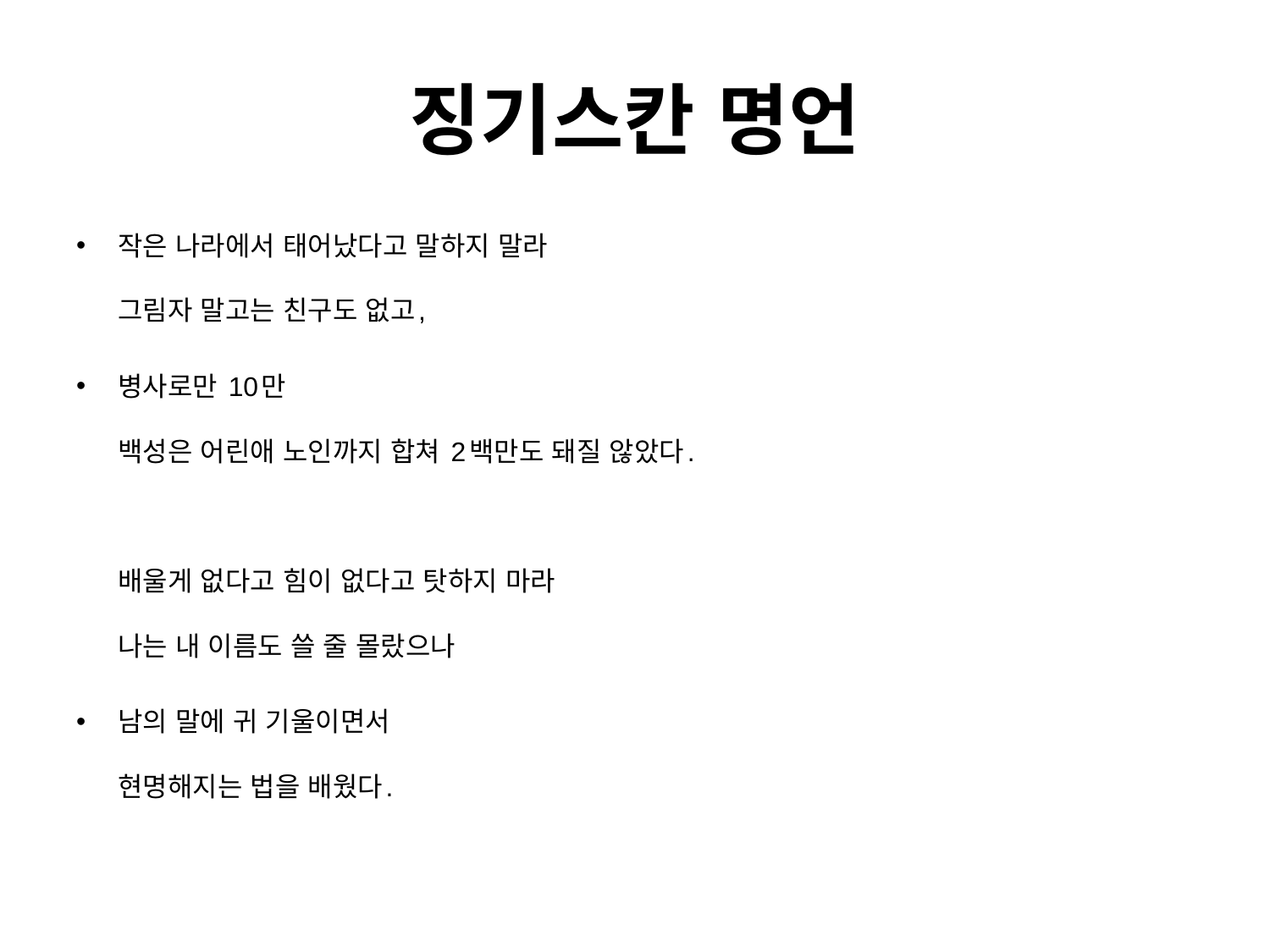

# 징기스칸 명언
작은 나라에서 태어났다고 말하지 말라
그림자 말고는 친구도 없고,

병사로만 10만
백성은 어린애 노인까지 합쳐 2백만도 돼질 않았다.
배울게 없다고 힘이 없다고 탓하지 마라
나는 내 이름도 쓸 줄 몰랐으나

남의 말에 귀 기울이면서
현명해지는 법을 배웠다.